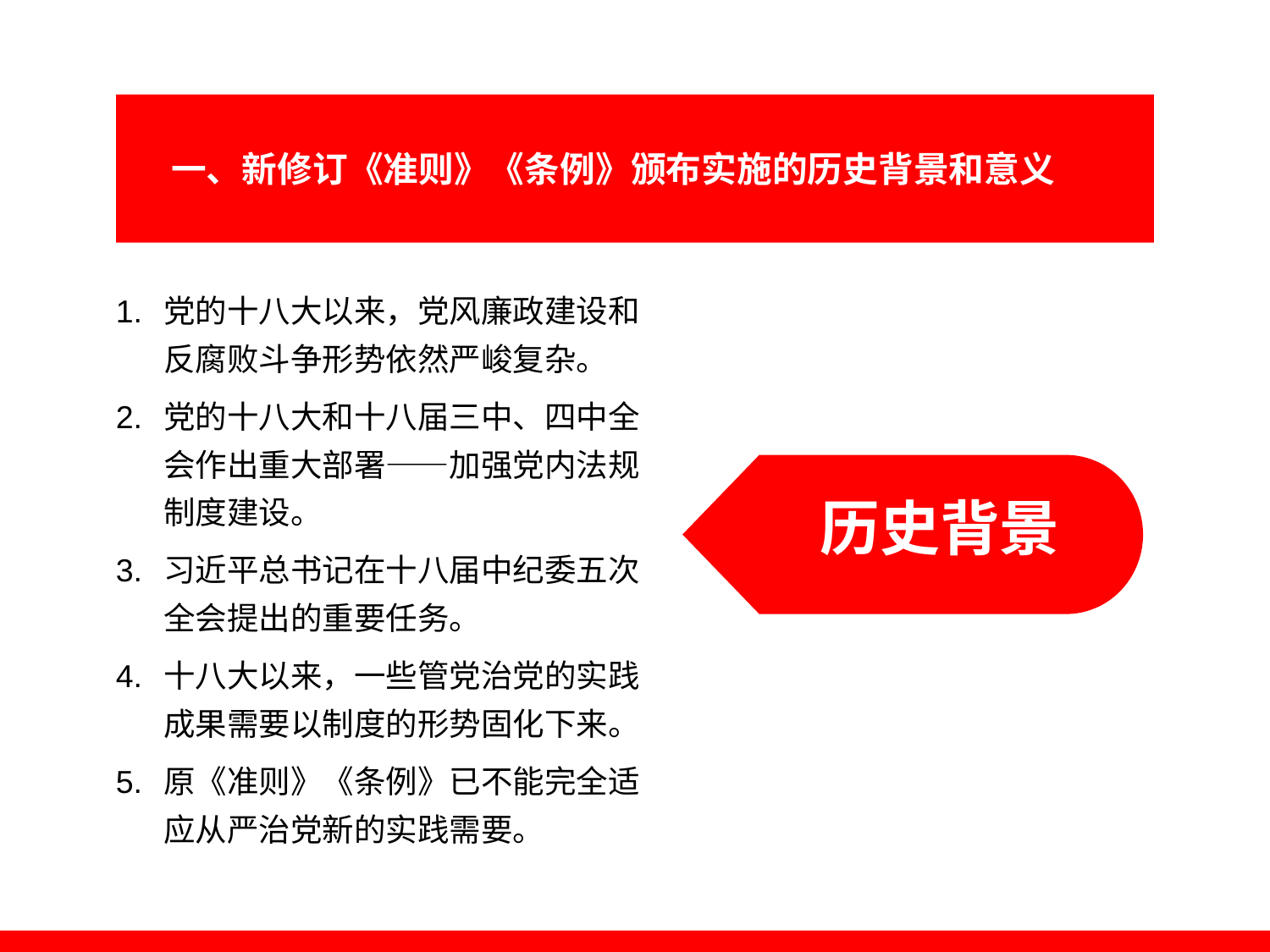

一、新修订《准则》《条例》颁布实施的历史背景和意义
党的十八大以来，党风廉政建设和反腐败斗争形势依然严峻复杂。
党的十八大和十八届三中、四中全会作出重大部署——加强党内法规制度建设。
习近平总书记在十八届中纪委五次全会提出的重要任务。
十八大以来，一些管党治党的实践成果需要以制度的形势固化下来。
原《准则》《条例》已不能完全适应从严治党新的实践需要。

历史背景